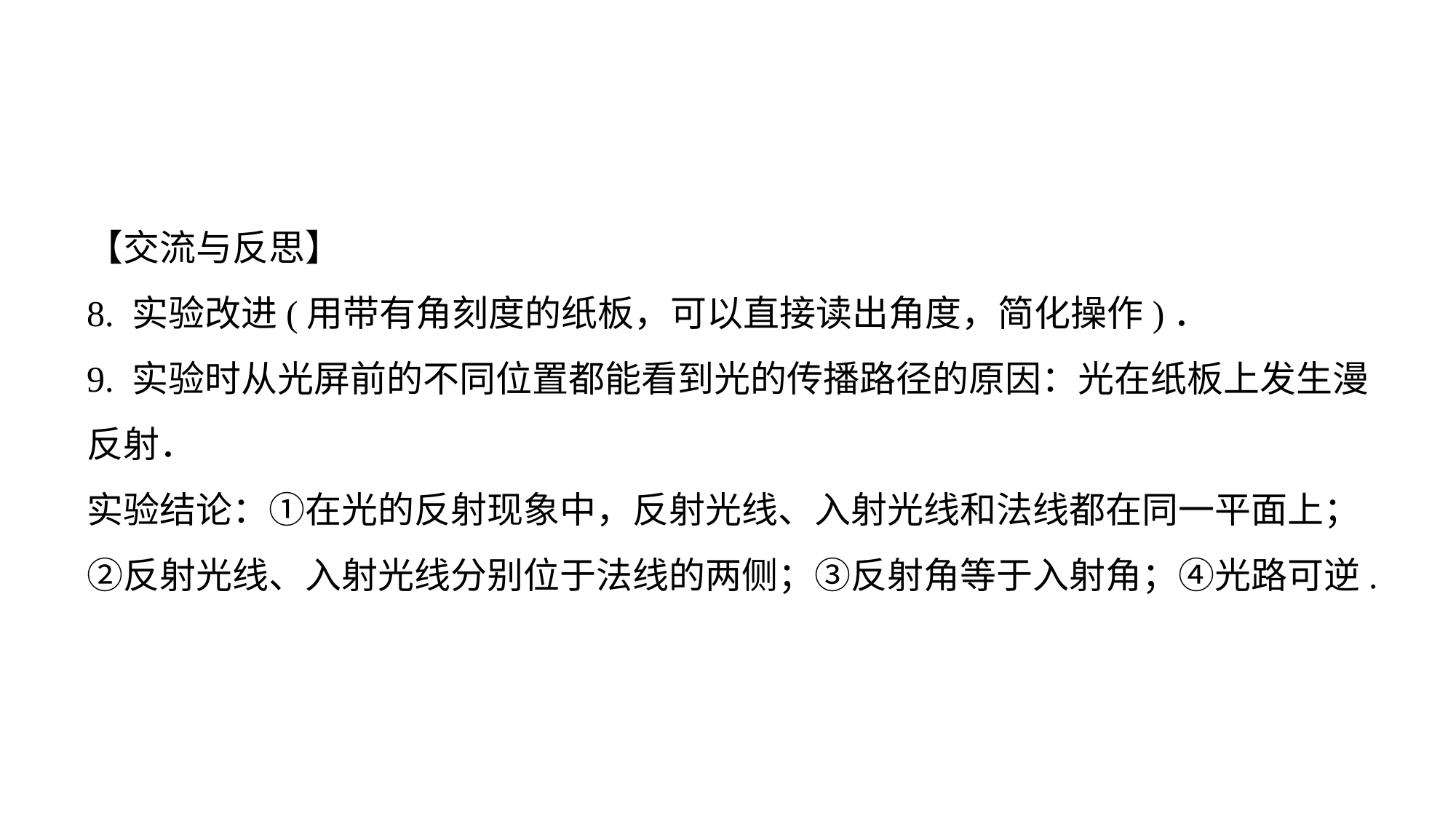

【交流与反思】
8. 实验改进(用带有角刻度的纸板，可以直接读出角度，简化操作)．
9. 实验时从光屏前的不同位置都能看到光的传播路径的原因：光在纸板上发生漫反射．
实验结论：①在光的反射现象中，反射光线、入射光线和法线都在同一平面上；②反射光线、入射光线分别位于法线的两侧；③反射角等于入射角；④光路可逆.